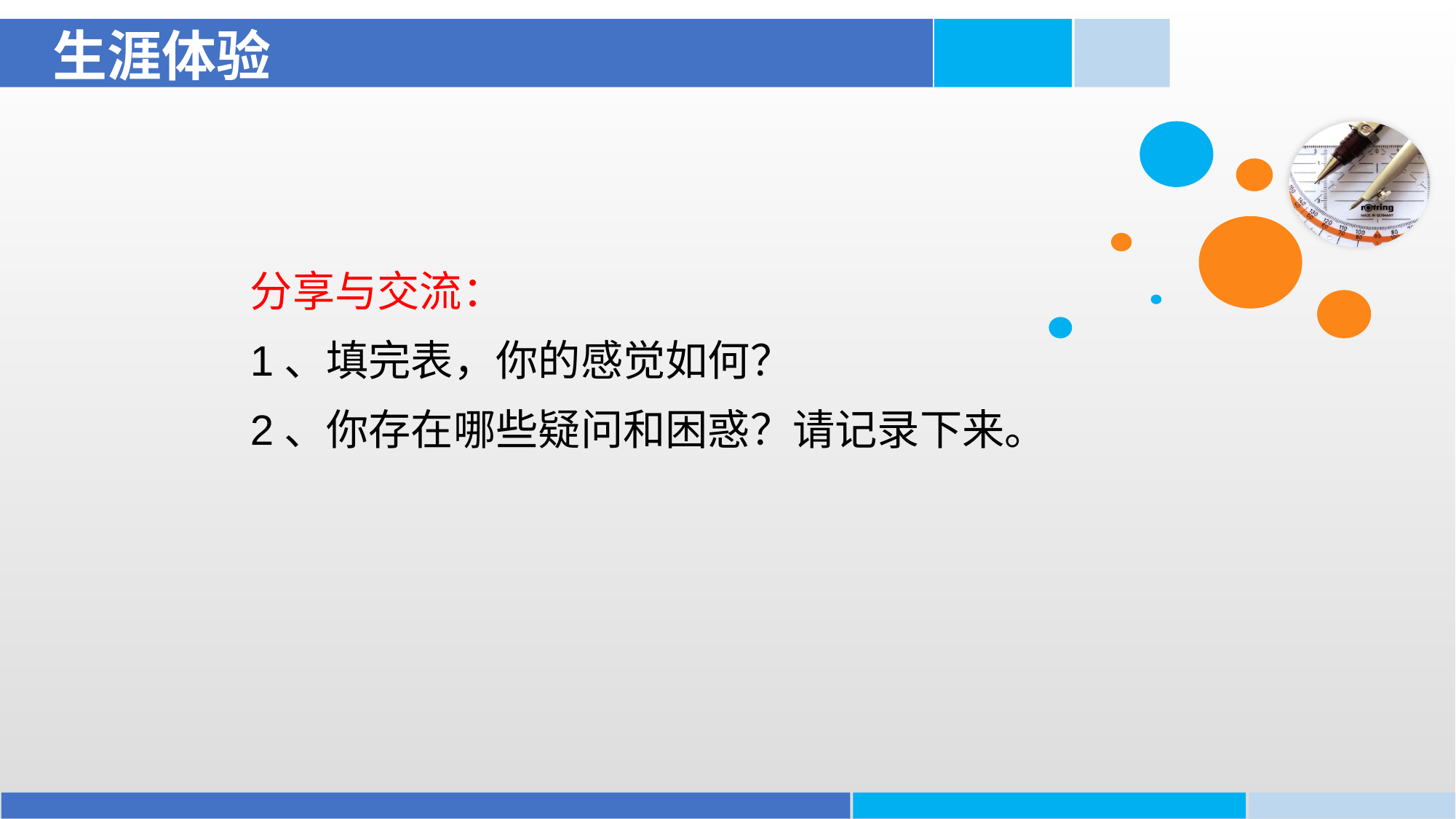

生涯体验
分享与交流：
1、填完表，你的感觉如何？
2、你存在哪些疑问和困惑？请记录下来。